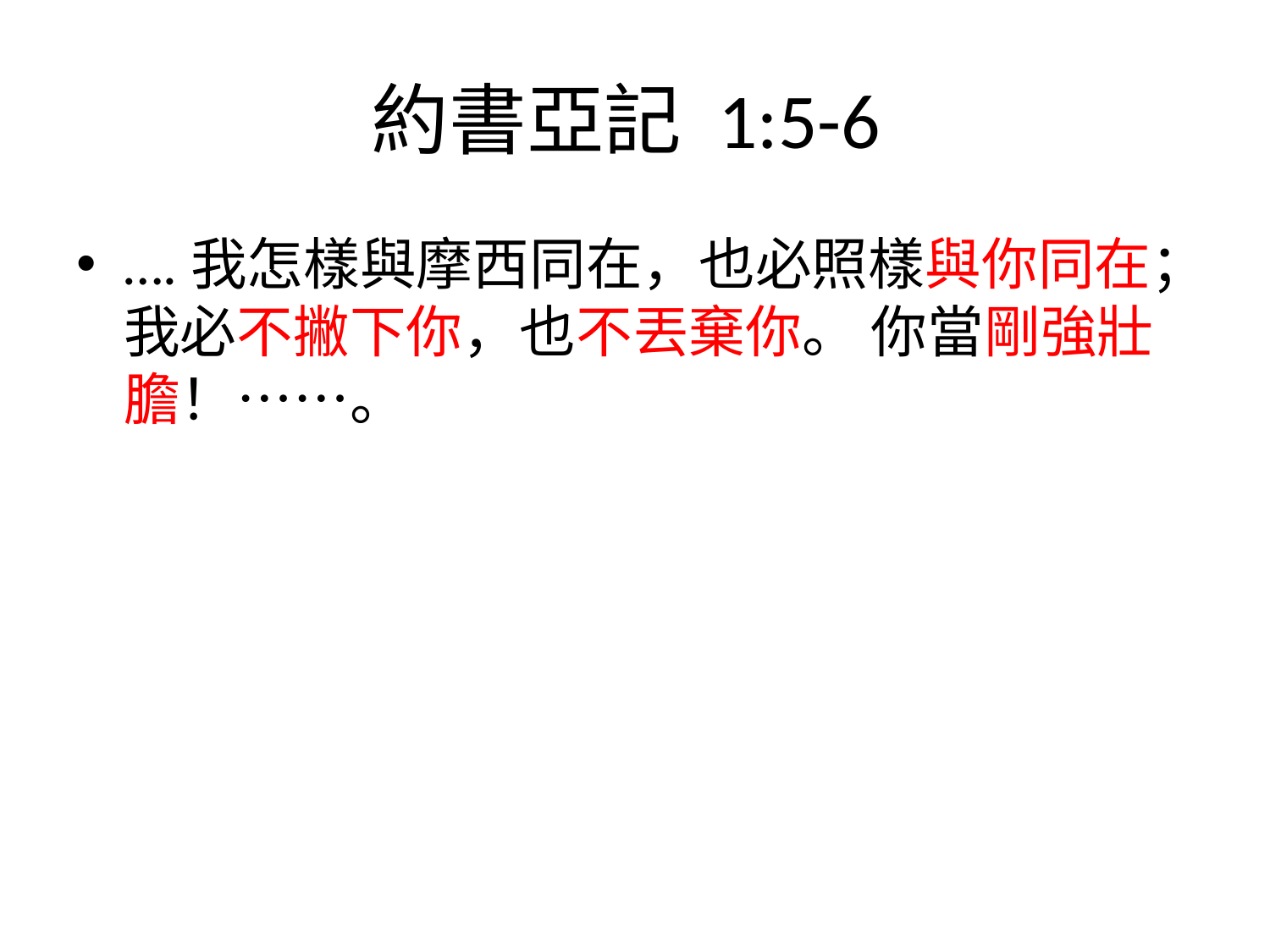

# 約書亞記‬ ‭1:5-6‬ ‭
….我怎樣與摩西同在，也必照樣與你同在；我必不撇下你，也不丟棄你。 你當剛強壯膽！……。